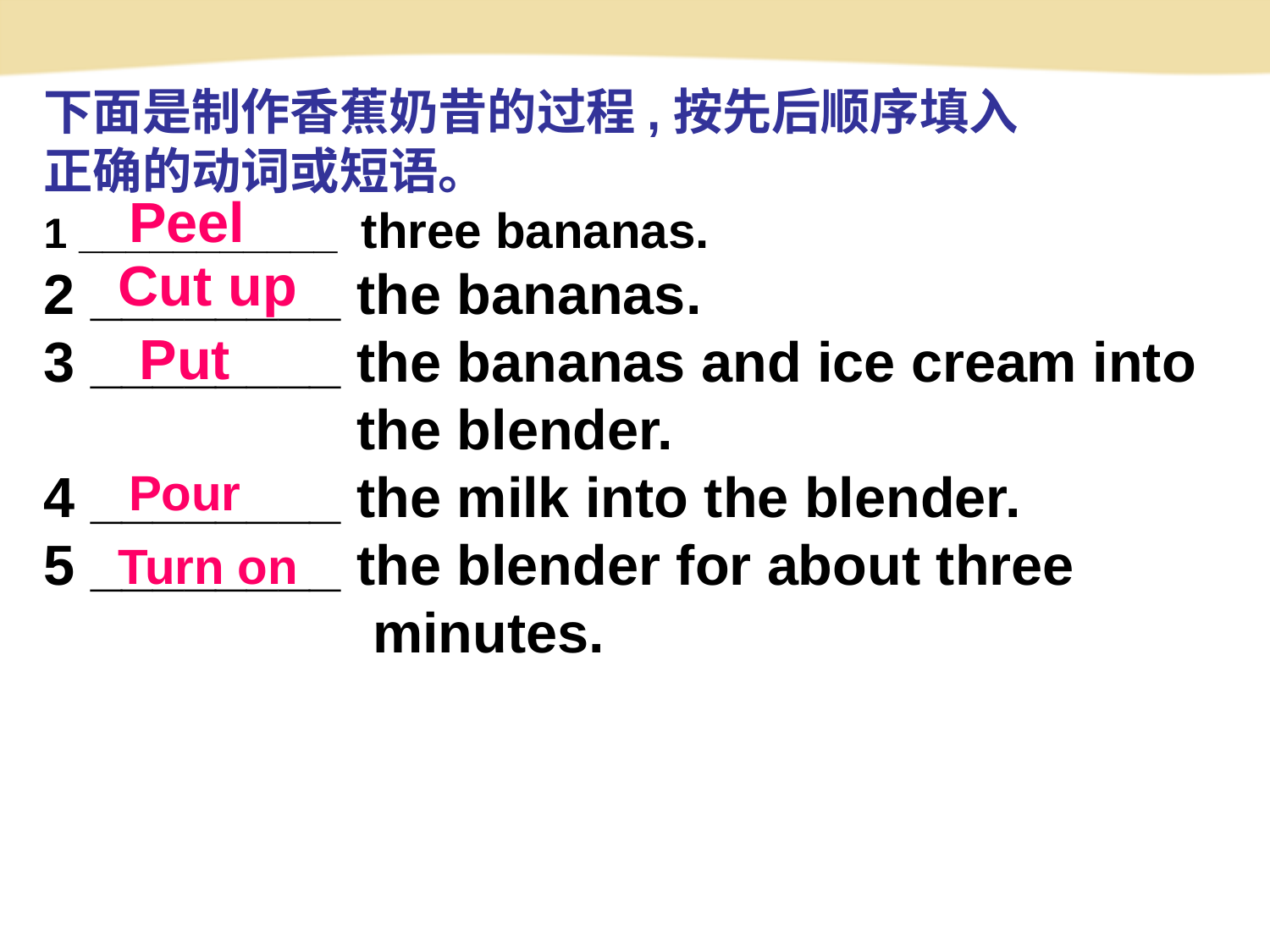

下面是制作香蕉奶昔的过程,按先后顺序填入
正确的动词或短语。
1 ___________  three bananas.
2 ________ the bananas.
3 ________ the bananas and ice cream into
                    the blender.
4 ________ the milk into the blender.
5 ________ the blender for about three
                     minutes.

Peel
Cut up
Put

Pour
Turn on